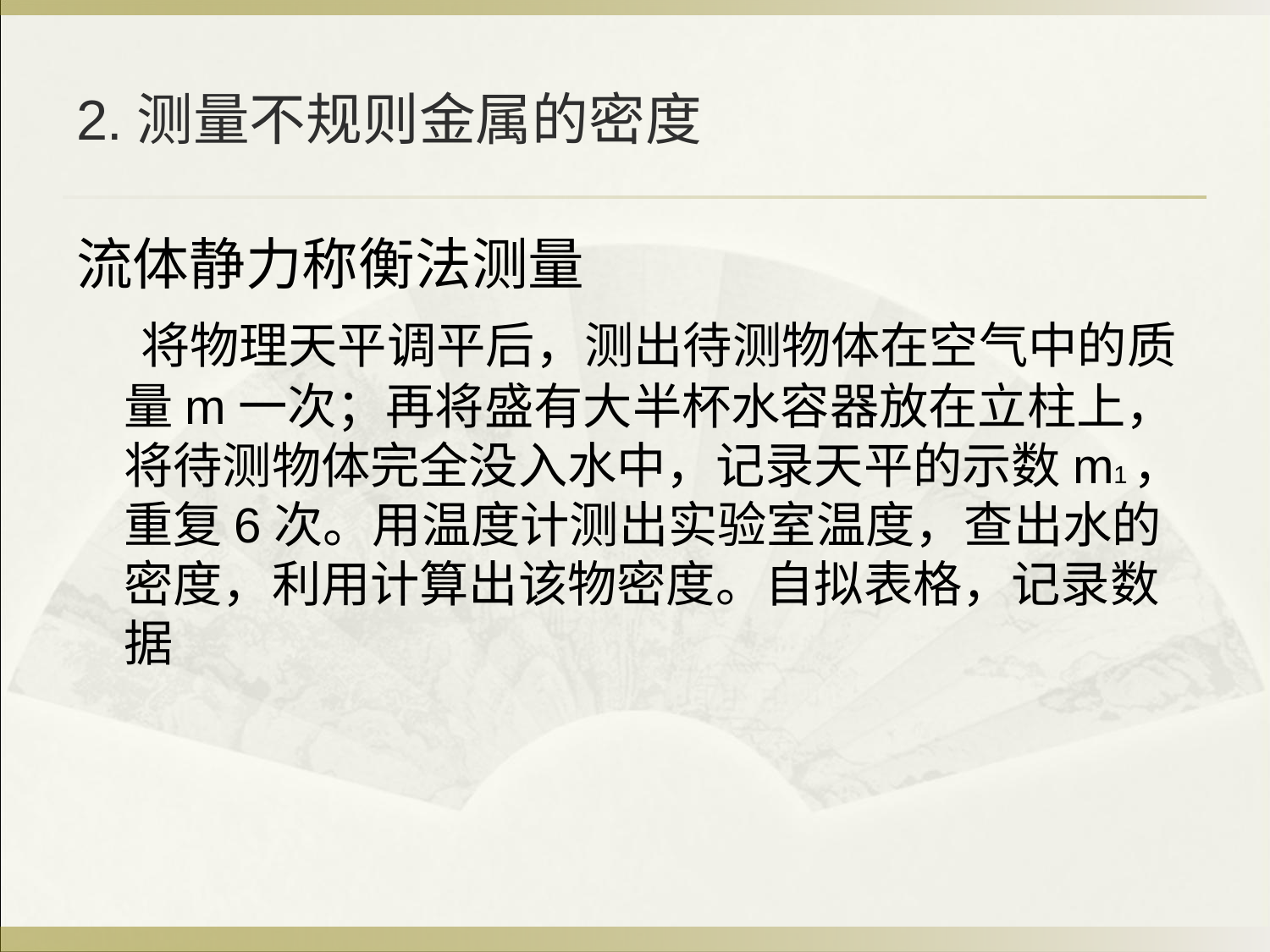

# 2.测量不规则金属的密度
流体静力称衡法测量
    将物理天平调平后，测出待测物体在空气中的质量m一次；再将盛有大半杯水容器放在立柱上，将待测物体完全没入水中，记录天平的示数m1，重复6次。用温度计测出实验室温度，查出水的密度，利用计算出该物密度。自拟表格，记录数据